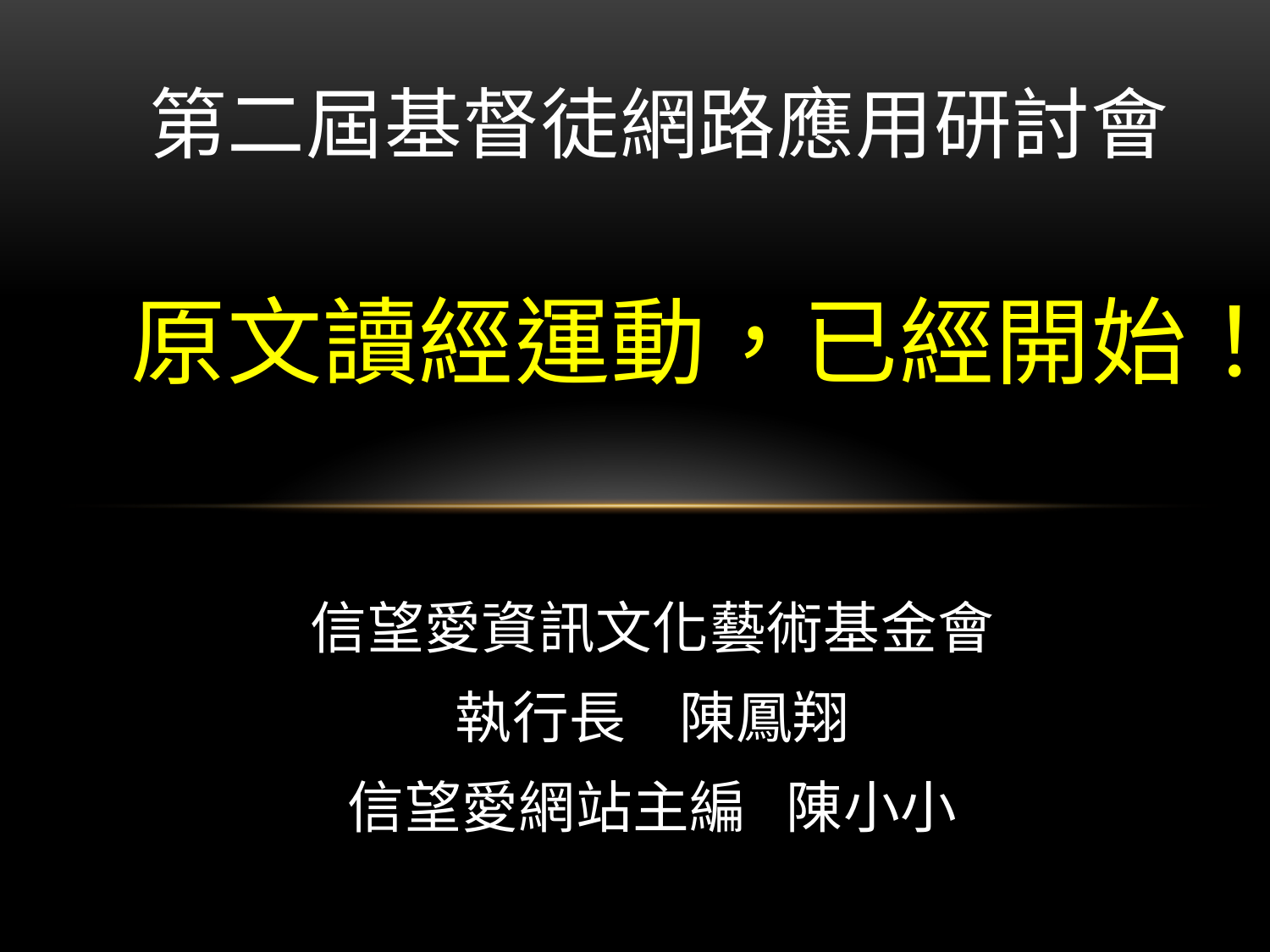

# 第二屆基督徒網路應用研討會 原文讀經運動，已經開始！
信望愛資訊文化藝術基金會
執行長    陳鳳翔
信望愛網站主編   陳小小